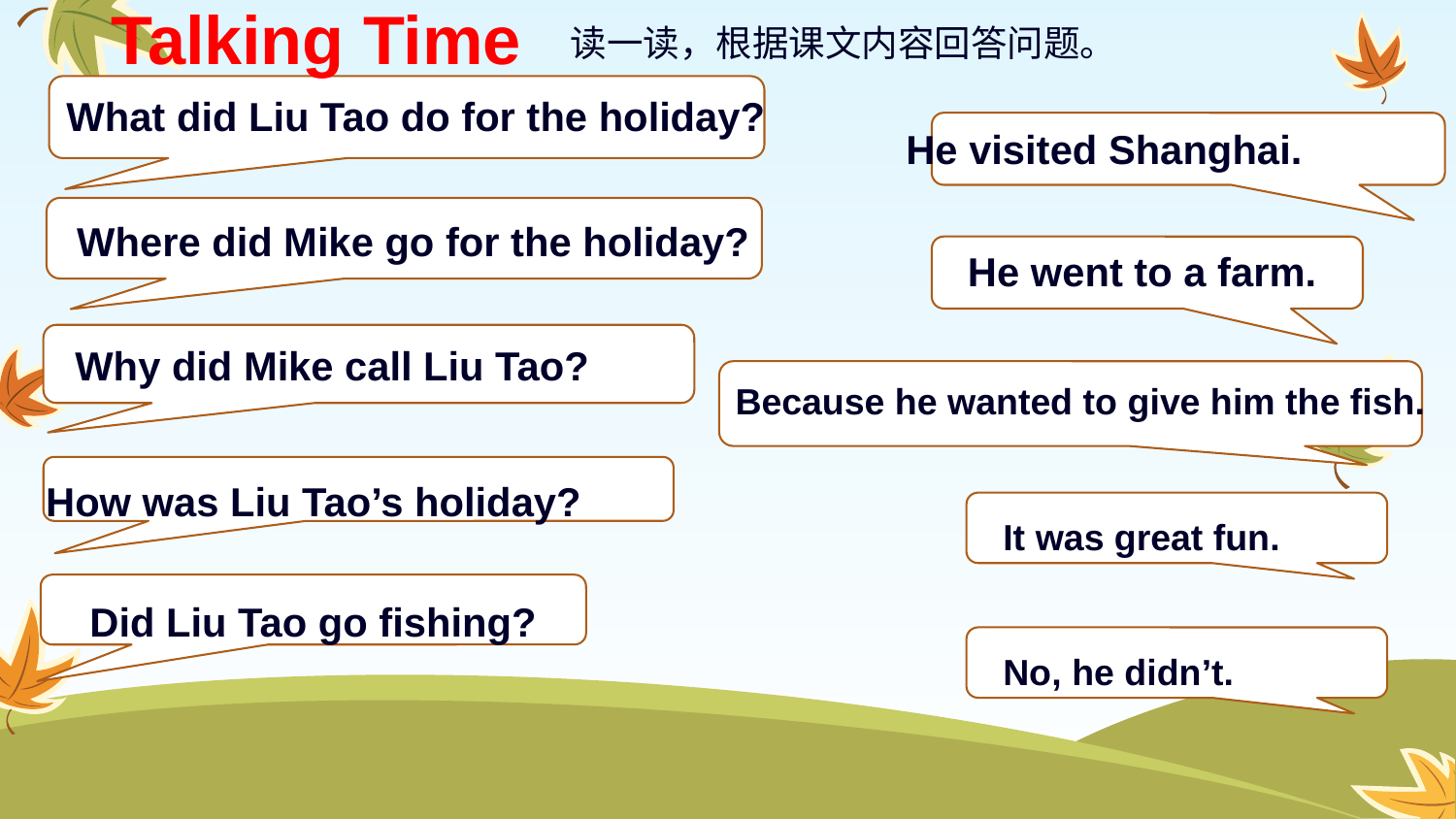

Talking Time
读一读，根据课文内容回答问题。

What did Liu Tao do for the holiday?

He visited Shanghai.

Where did Mike go for the holiday?

He went to a farm.

Why did Mike call Liu Tao?

Because he wanted to give him the fish.

How was Liu Tao’s holiday?

It was great fun.

Did Liu Tao go fishing?

No, he didn’t.